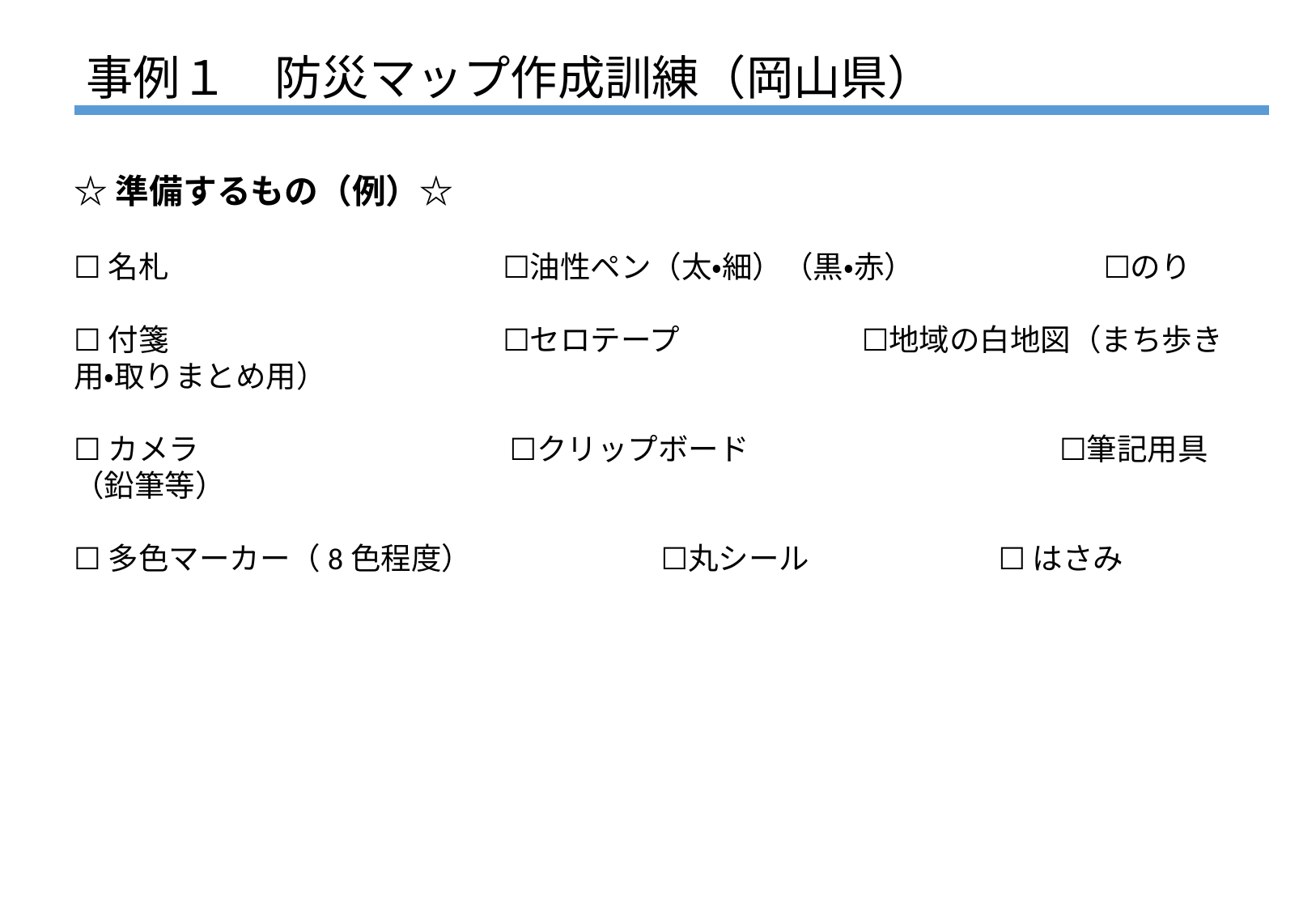

# 事例１　防災マップ作成訓練（岡山県）
☆準備するもの（例）☆
☐名札　　　　　　　　　　　☐油性ペン（太・細）（黒・赤）　　　　　　 ☐のり

☐付箋　　　　　　　　　　　☐セロテープ　　　　　　☐地域の白地図（まち歩き用・取りまとめ用）

☐カメラ　　　　　　　　　　 ☐クリップボード　　　　　　　　　 　☐筆記用具（鉛筆等）

☐多色マーカー（8色程度）　　　　　　 ☐丸シール　　　　　　 ☐ はさみ